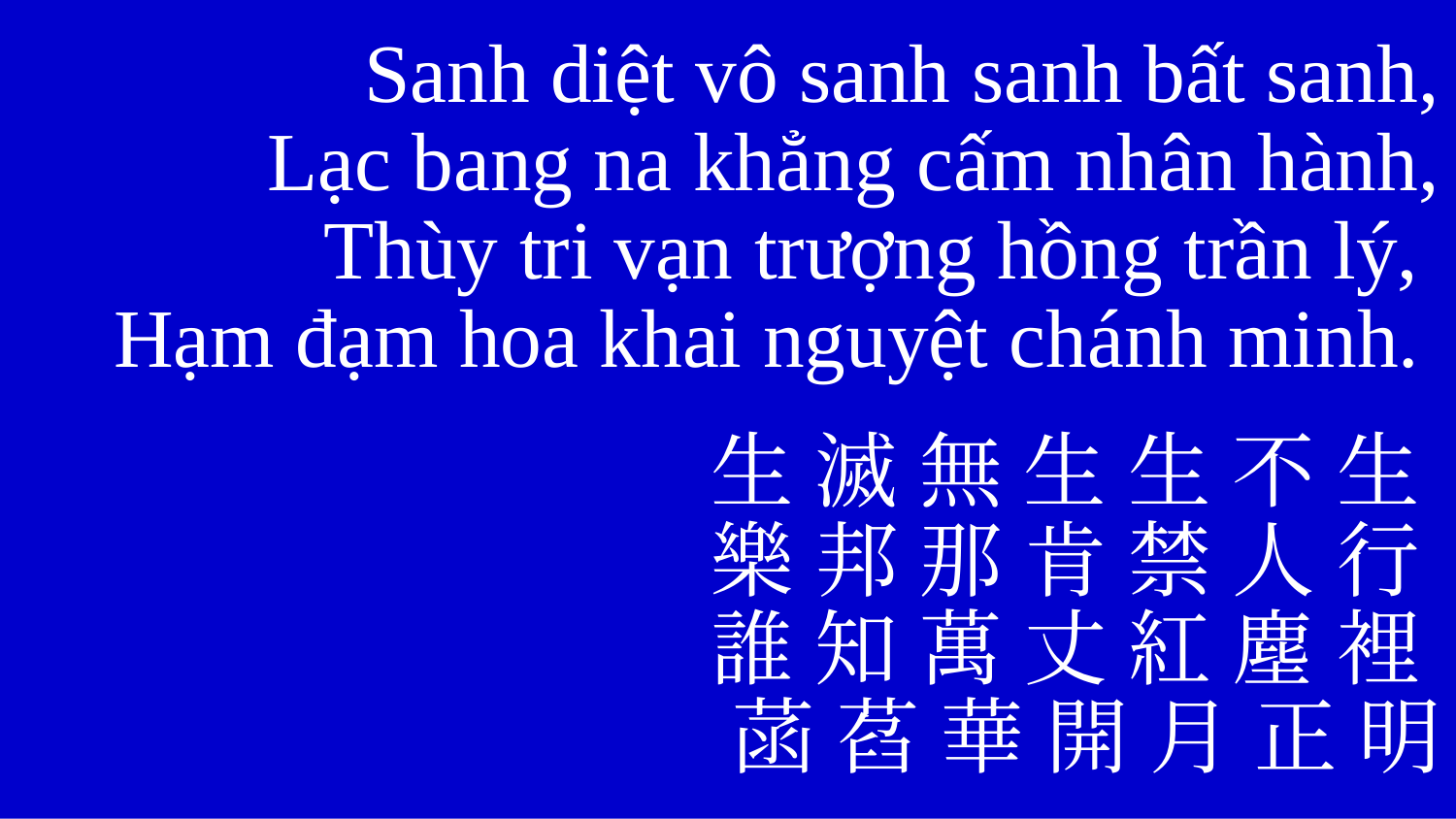

Sanh diệt vô sanh sanh bất sanh,
Lạc bang na khẳng cấm nhân hành,
Thùy tri vạn trượng hồng trần lý,
Hạm đạm hoa khai nguyệt chánh minh.

生 滅 無 生 生 不 生
樂 邦 那 肯 禁 人 行
誰 知 萬 丈 紅 塵 裡
菡 萏 華 開 月 正 明